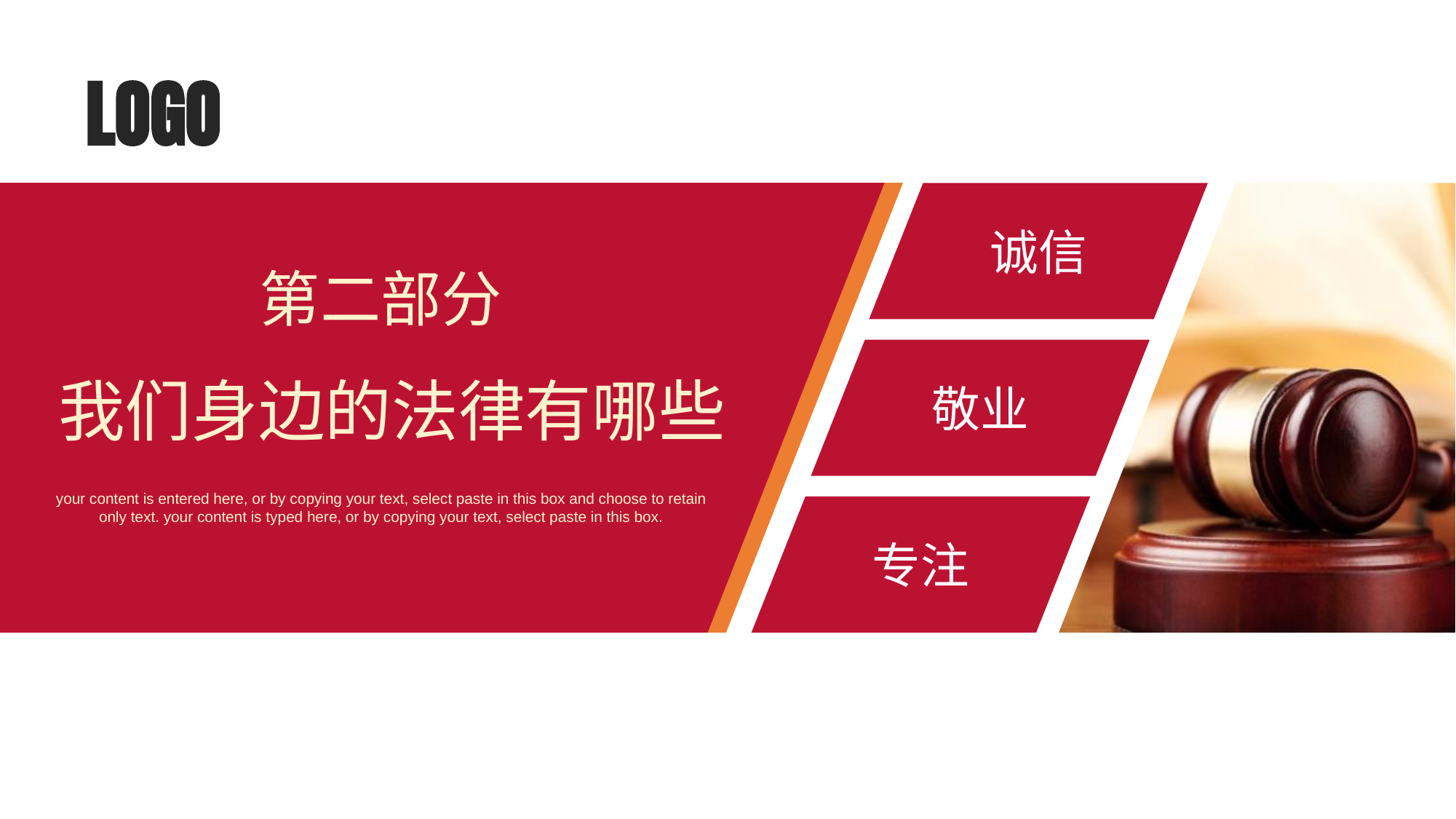

LOGO

诚信
第二部分
敬业
我们身边的法律有哪些
your content is entered here, or by copying your text, select paste in this box and choose to retain only text. your content is typed here, or by copying your text, select paste in this box.
专注